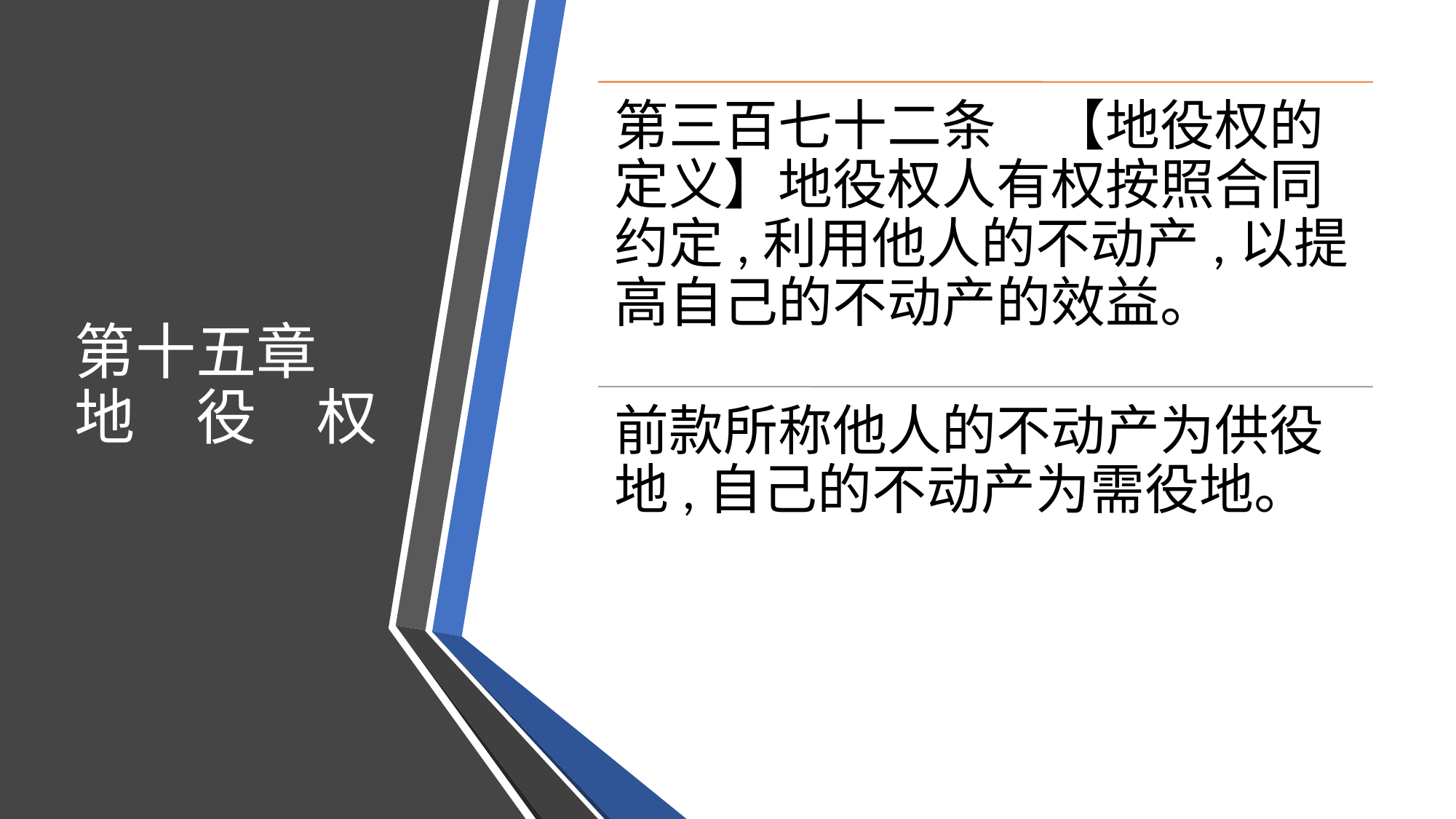

# 第十五章　地　役　权
第三百七十二条　【地役权的定义】地役权人有权按照合同约定,利用他人的不动产,以提高自己的不动产的效益。
前款所称他人的不动产为供役地,自己的不动产为需役地。